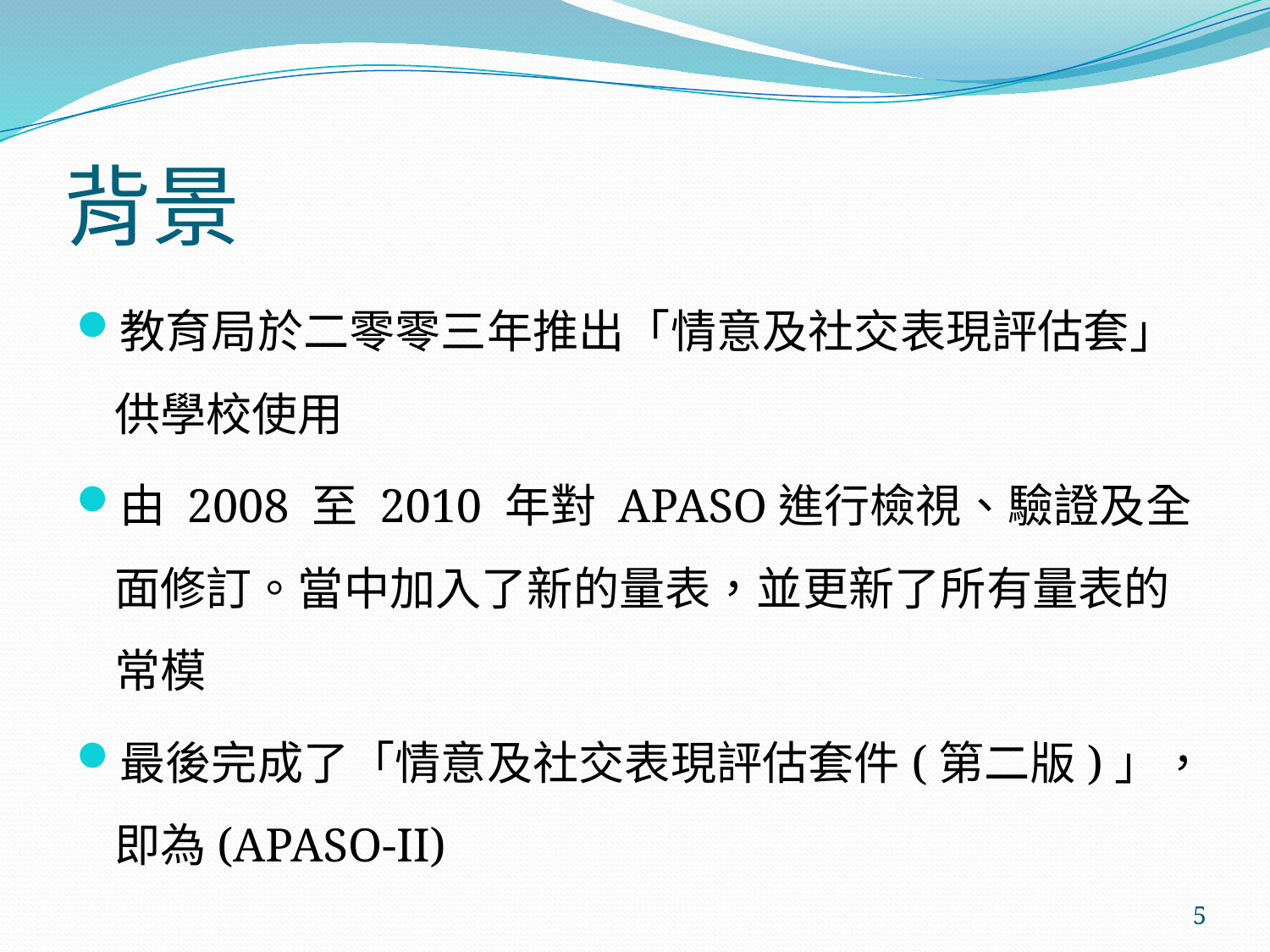

# 背景
教育局於二零零三年推出「情意及社交表現評估套」供學校使用
由 2008 至 2010 年對 APASO進行檢視、驗證及全面修訂。當中加入了新的量表，並更新了所有量表的常模
最後完成了「情意及社交表現評估套件(第二版)」，即為(APASO-II)
5